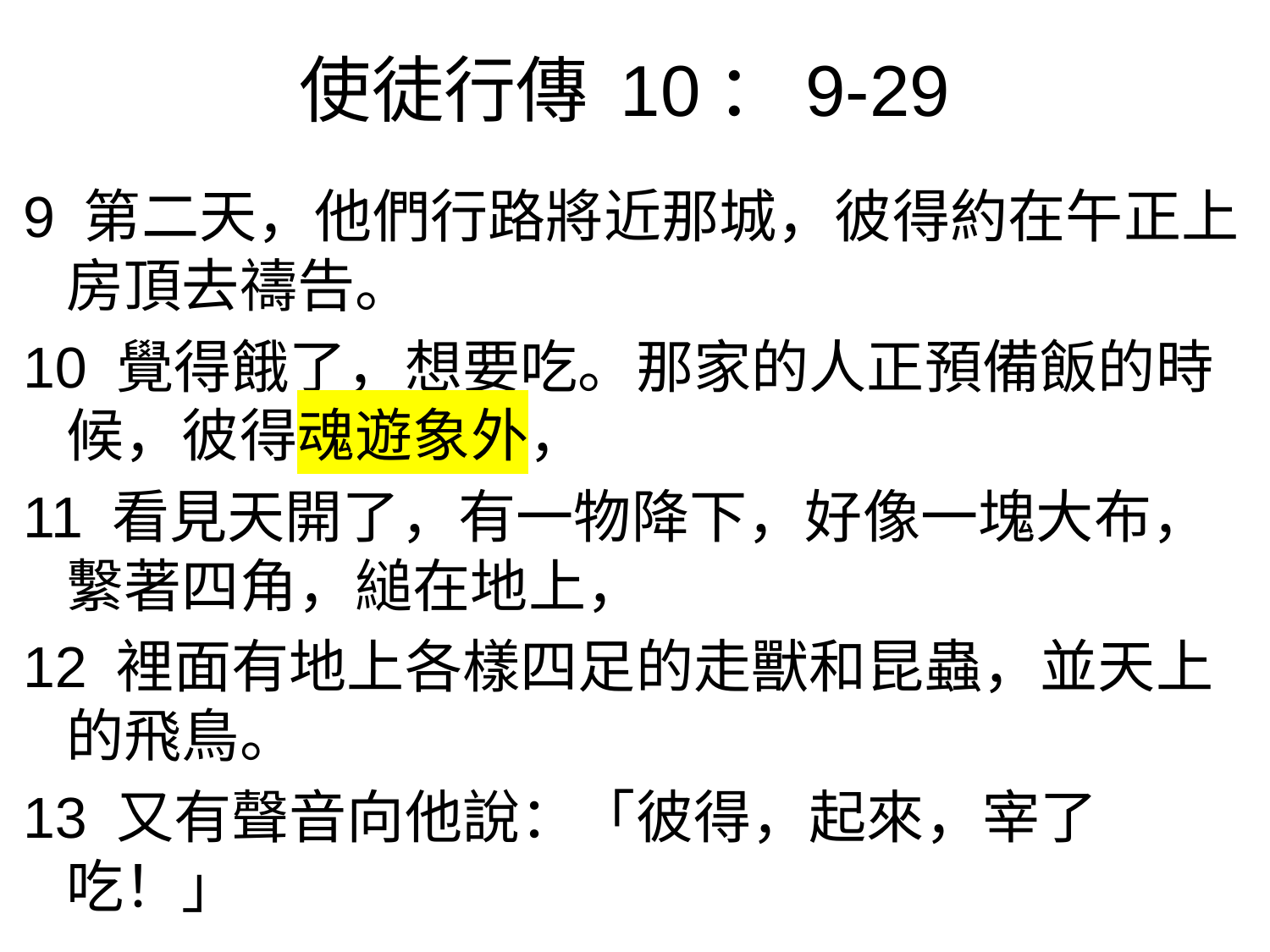

# 使徒行傳 10：9-29
9 第二天，他們行路將近那城，彼得約在午正上房頂去禱告。
10 覺得餓了，想要吃。那家的人正預備飯的時候，彼得魂遊象外，
11 看見天開了，有一物降下，好像一塊大布，繫著四角，縋在地上，
12 裡面有地上各樣四足的走獸和昆蟲，並天上的飛鳥。
13 又有聲音向他說：「彼得，起來，宰了吃！」